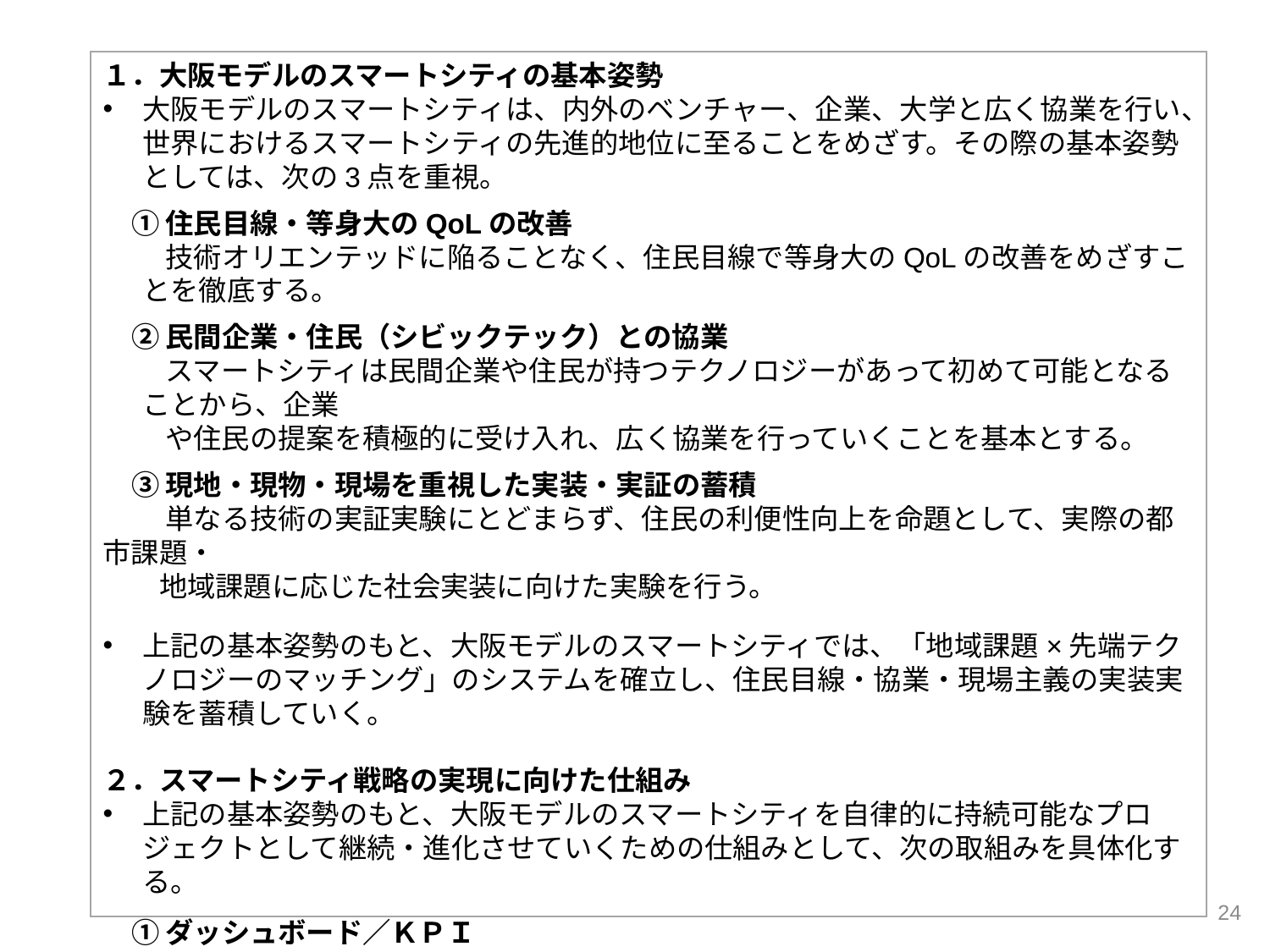

１．大阪モデルのスマートシティの基本姿勢
大阪モデルのスマートシティは、内外のベンチャー、企業、大学と広く協業を行い、世界におけるスマートシティの先進的地位に至ることをめざす。その際の基本姿勢としては、次の3点を重視。

　① 住民目線・等身大のQoLの改善
　　 技術オリエンテッドに陥ることなく、住民目線で等身大のQoLの改善をめざすことを徹底する。

　② 民間企業・住民（シビックテック）との協業
　　 スマートシティは民間企業や住民が持つテクノロジーがあって初めて可能となることから、企業
　　 や住民の提案を積極的に受け入れ、広く協業を行っていくことを基本とする。

　③ 現地・現物・現場を重視した実装・実証の蓄積
　　 単なる技術の実証実験にとどまらず、住民の利便性向上を命題として、実際の都市課題・
　　地域課題に応じた社会実装に向けた実験を行う。

上記の基本姿勢のもと、大阪モデルのスマートシティでは、「地域課題×先端テクノロジーのマッチング」のシステムを確立し、住民目線・協業・現場主義の実装実験を蓄積していく。

２．スマートシティ戦略の実現に向けた仕組み
上記の基本姿勢のもと、大阪モデルのスマートシティを自律的に持続可能なプロジェクトとして継続・進化させていくための仕組みとして、次の取組みを具体化する。

　① ダッシュボード／ＫＰＩ
　　　スマートシティの取組み成果を「見える化」して、進捗管理をする仕組み（バルセロナの例など）

　② スマートシティ構築に向けた行動原則
　　　市民目線の透明化の確保や、ユーザーニーズの把握、オープンスタンダードの徹底など、スマートシティ戦略を進めるにあたっての官民の行動原則
24